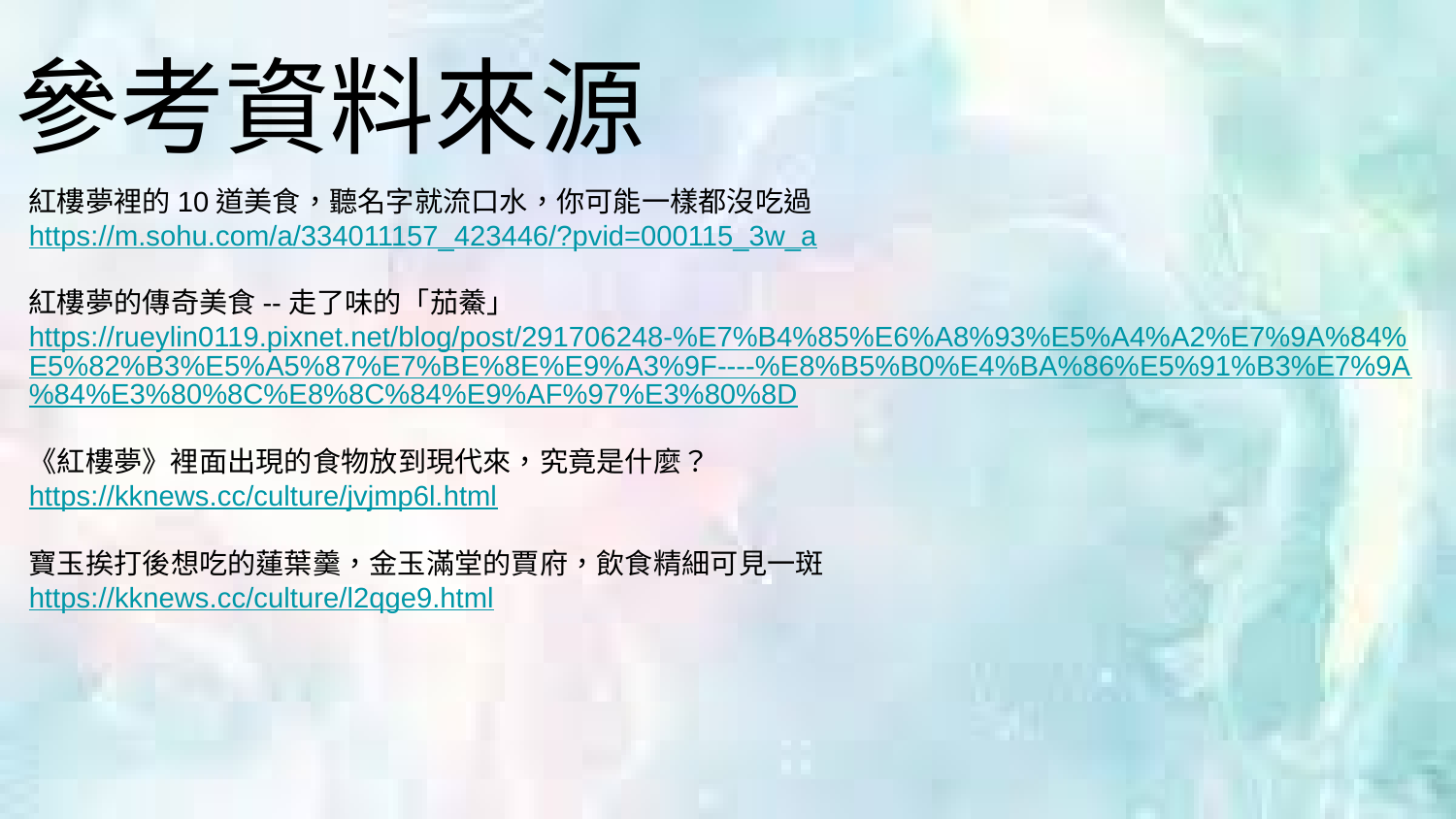

參考資料來源
紅樓夢裡的10道美食，聽名字就流口水，你可能一樣都沒吃過
https://m.sohu.com/a/334011157_423446/?pvid=000115_3w_a

紅樓夢的傳奇美食--走了味的「茄鯗」
https://rueylin0119.pixnet.net/blog/post/291706248-%E7%B4%85%E6%A8%93%E5%A4%A2%E7%9A%84%E5%82%B3%E5%A5%87%E7%BE%8E%E9%A3%9F----%E8%B5%B0%E4%BA%86%E5%91%B3%E7%9A%84%E3%80%8C%E8%8C%84%E9%AF%97%E3%80%8D

《紅樓夢》裡面出現的食物放到現代來，究竟是什麼？
https://kknews.cc/culture/jvjmp6l.html

寶玉挨打後想吃的蓮葉羹，金玉滿堂的賈府，飲食精細可見一斑
https://kknews.cc/culture/l2qge9.html